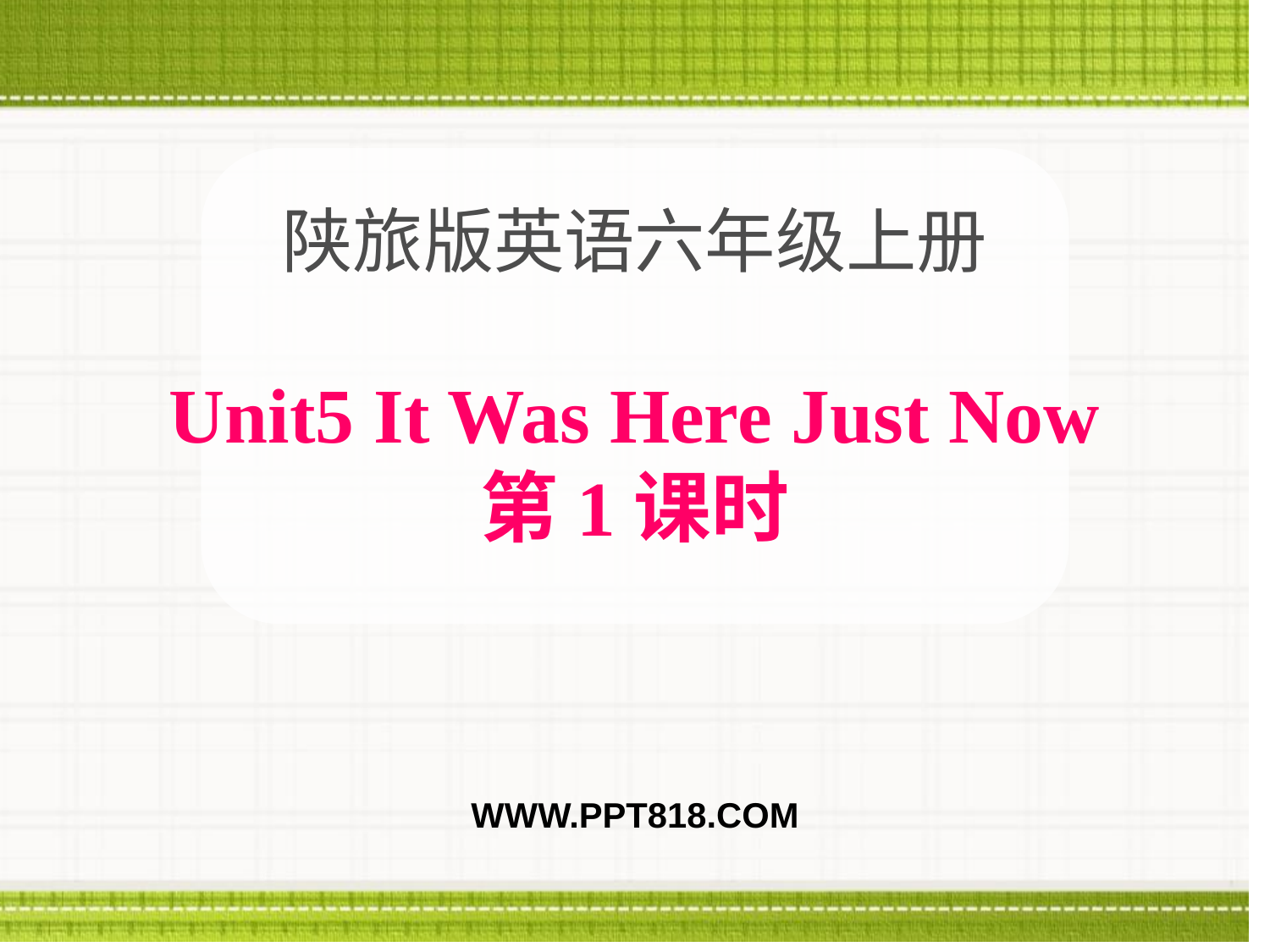

陕旅版英语六年级上册

Unit5 It Was Here Just Now
第1课时
WWW.PPT818.COM